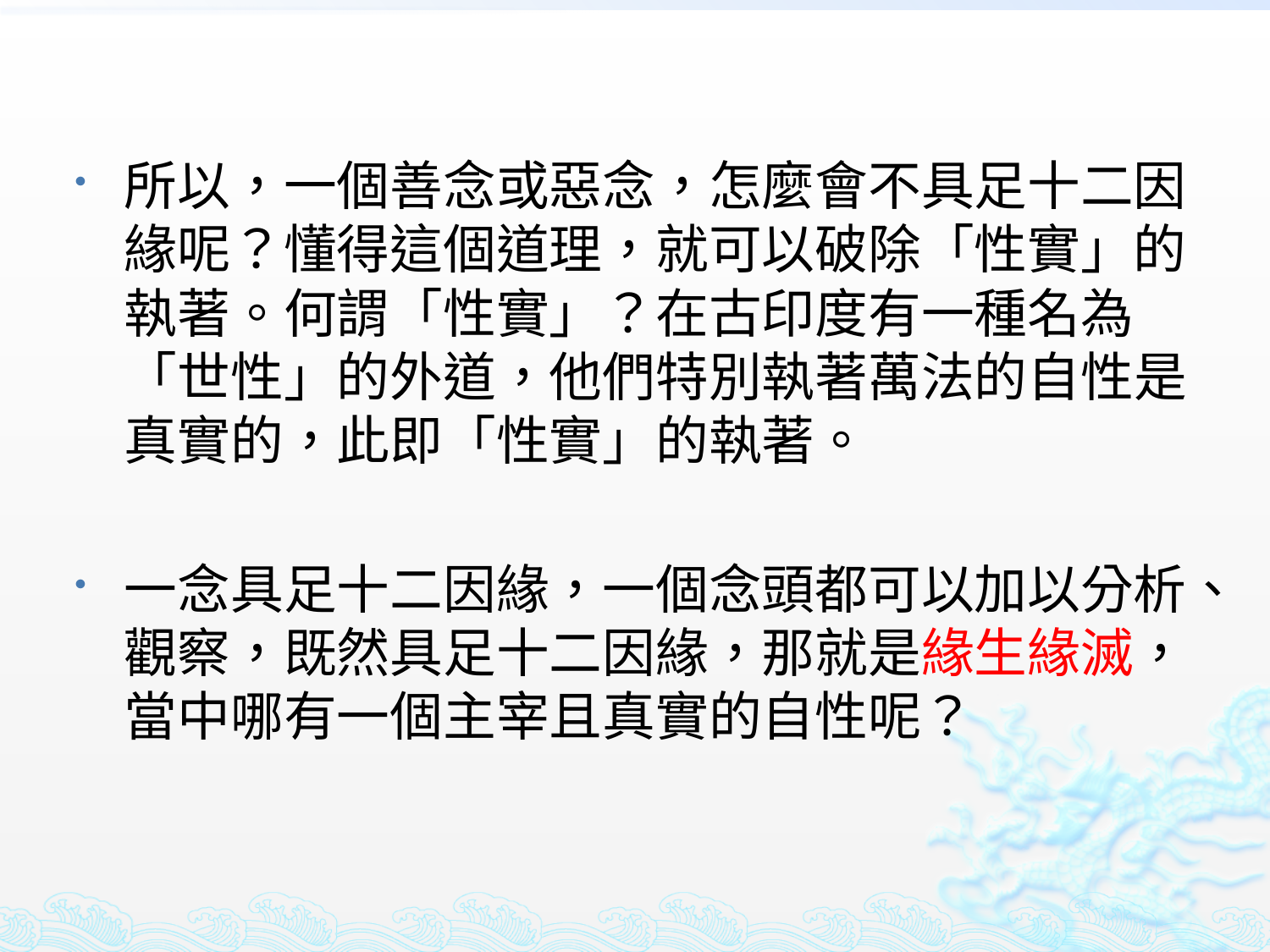

所以，一個善念或惡念，怎麼會不具足十二因緣呢？懂得這個道理，就可以破除「性實」的執著。何謂「性實」？在古印度有一種名為「世性」的外道，他們特別執著萬法的自性是真實的，此即「性實」的執著。

一念具足十二因緣，一個念頭都可以加以分析、觀察，既然具足十二因緣，那就是緣生緣滅，當中哪有一個主宰且真實的自性呢？